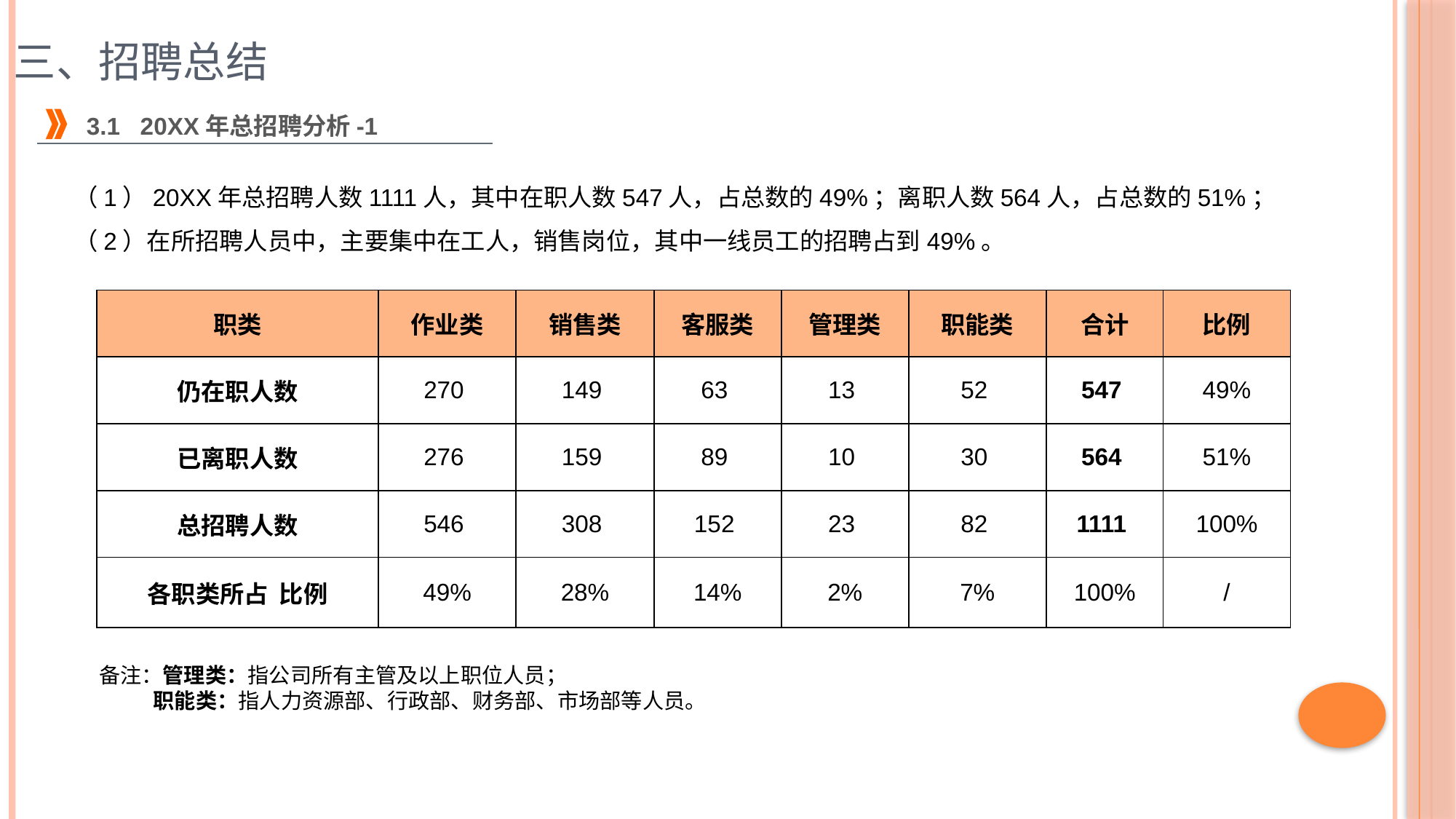

# 三、招聘总结
3.1   20XX年总招聘分析-1

（1）20XX年总招聘人数1111人，其中在职人数547人，占总数的49%；离职人数564人，占总数的51%；
（2）在所招聘人员中，主要集中在工人，销售岗位，其中一线员工的招聘占到49%。
| 职类 | 作业类 | 销售类 | 客服类 | 管理类 | 职能类 | 合计 | 比例 |
| --- | --- | --- | --- | --- | --- | --- | --- |
| 仍在职人数 | 270 | 149 | 63 | 13 | 52 | 547 | 49% |
| 已离职人数 | 276 | 159 | 89 | 10 | 30 | 564 | 51% |
| 总招聘人数 | 546 | 308 | 152 | 23 | 82 | 1111 | 100% |
| 各职类所占 比例 | 49% | 28% | 14% | 2% | 7% | 100% | / |
备注：管理类：指公司所有主管及以上职位人员；
          职能类：指人力资源部、行政部、财务部、市场部等人员。